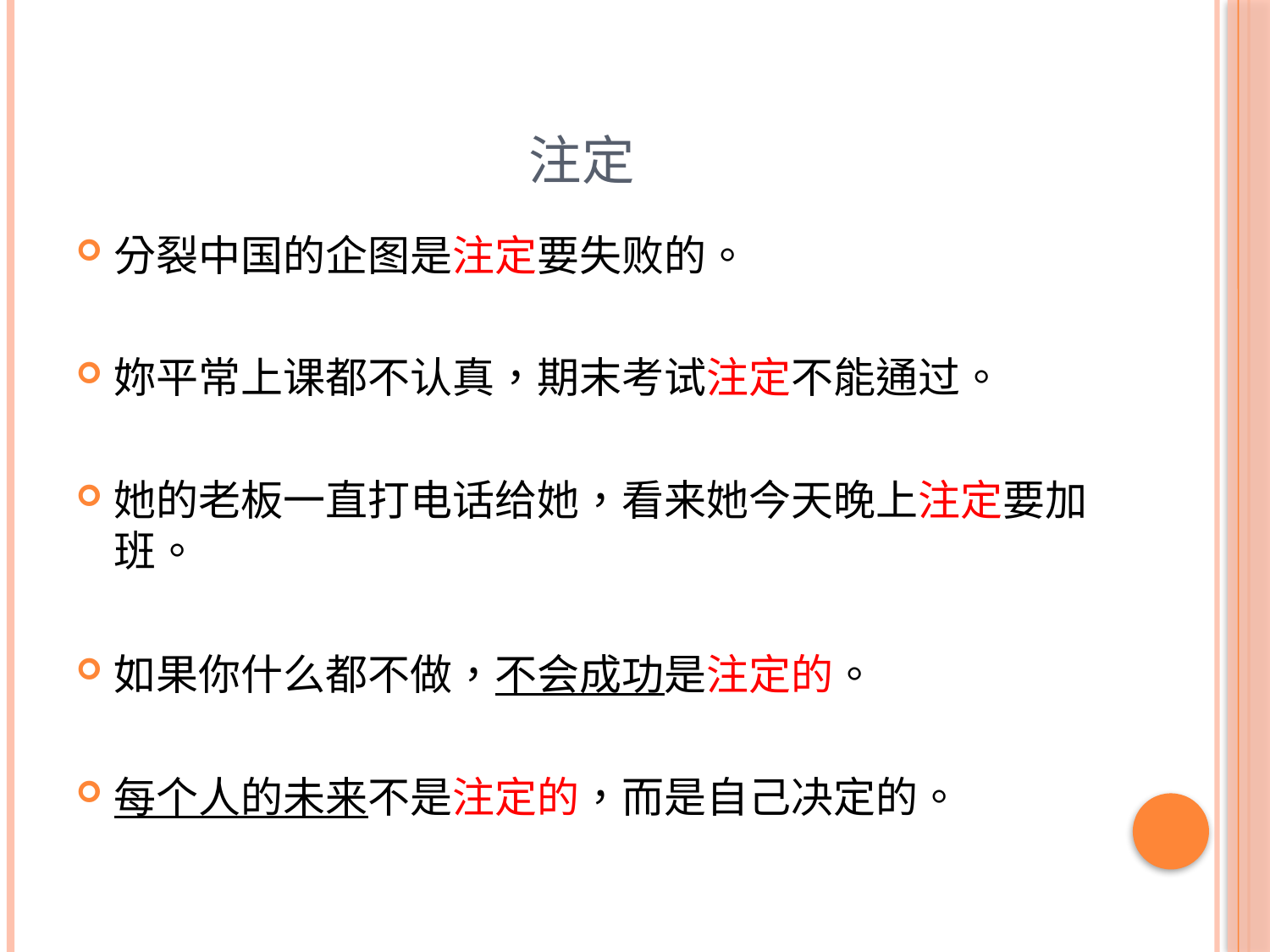

# 注定
分裂中国的企图是注定要失败的。

妳平常上课都不认真，期末考试注定不能通过。

她的老板一直打电话给她，看来她今天晚上注定要加班。

如果你什么都不做，不会成功是注定的。

每个人的未来不是注定的，而是自己决定的。